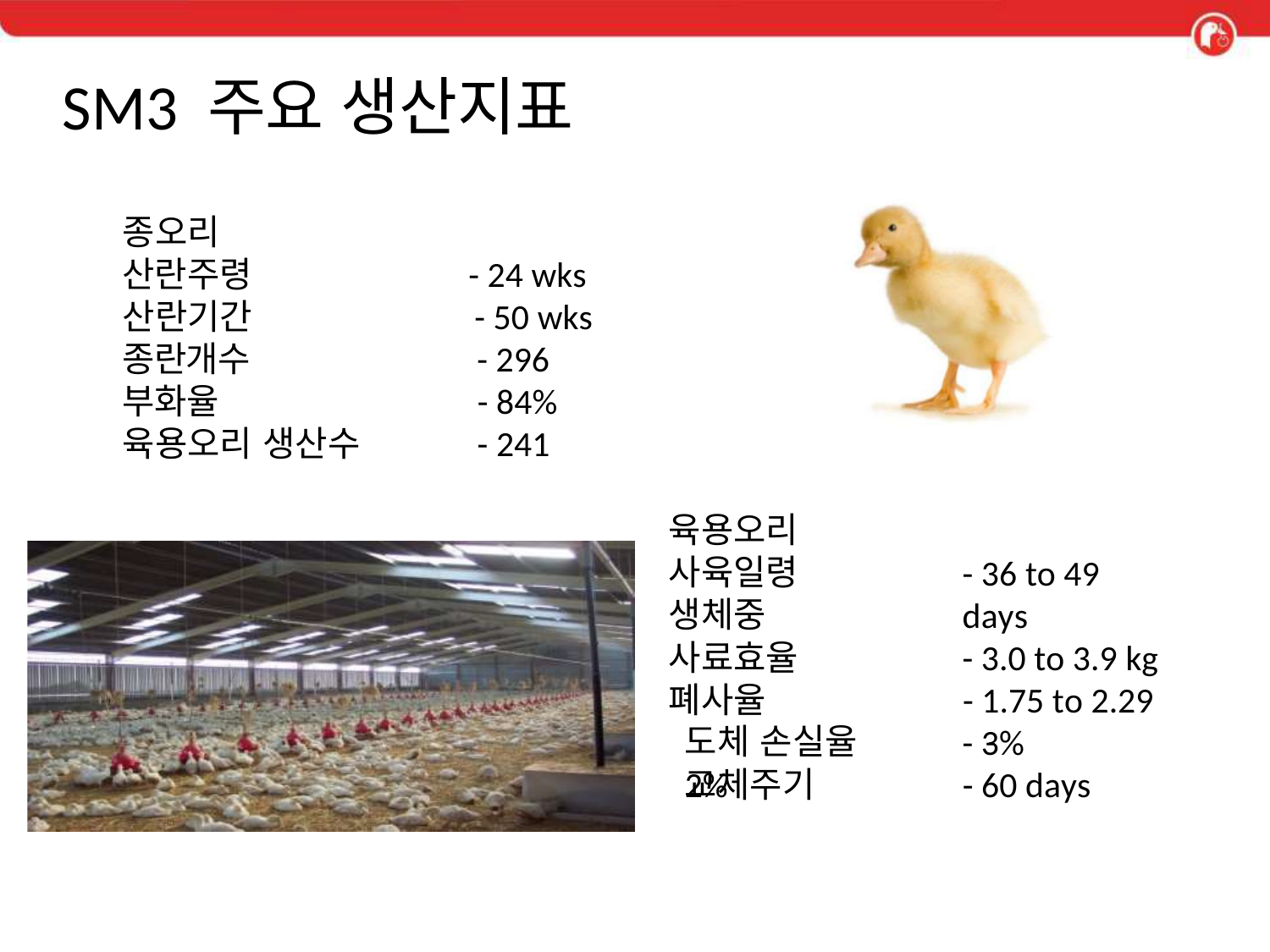

# SM3 주요 생산지표

종오리
산란주령
산란기간
종란개수
부화율
육용오리 생산수
- 24 wks
- 50 wks
- 296
- 84%
- 241
육용오리
사육일령
생체중
사료효율
폐사율

- 36 to 49 days
- 3.0 to 3.9 kg
- 1.75 to 2.29
- 3%
도체 손실율            - 2%
교체주기
- 60 days